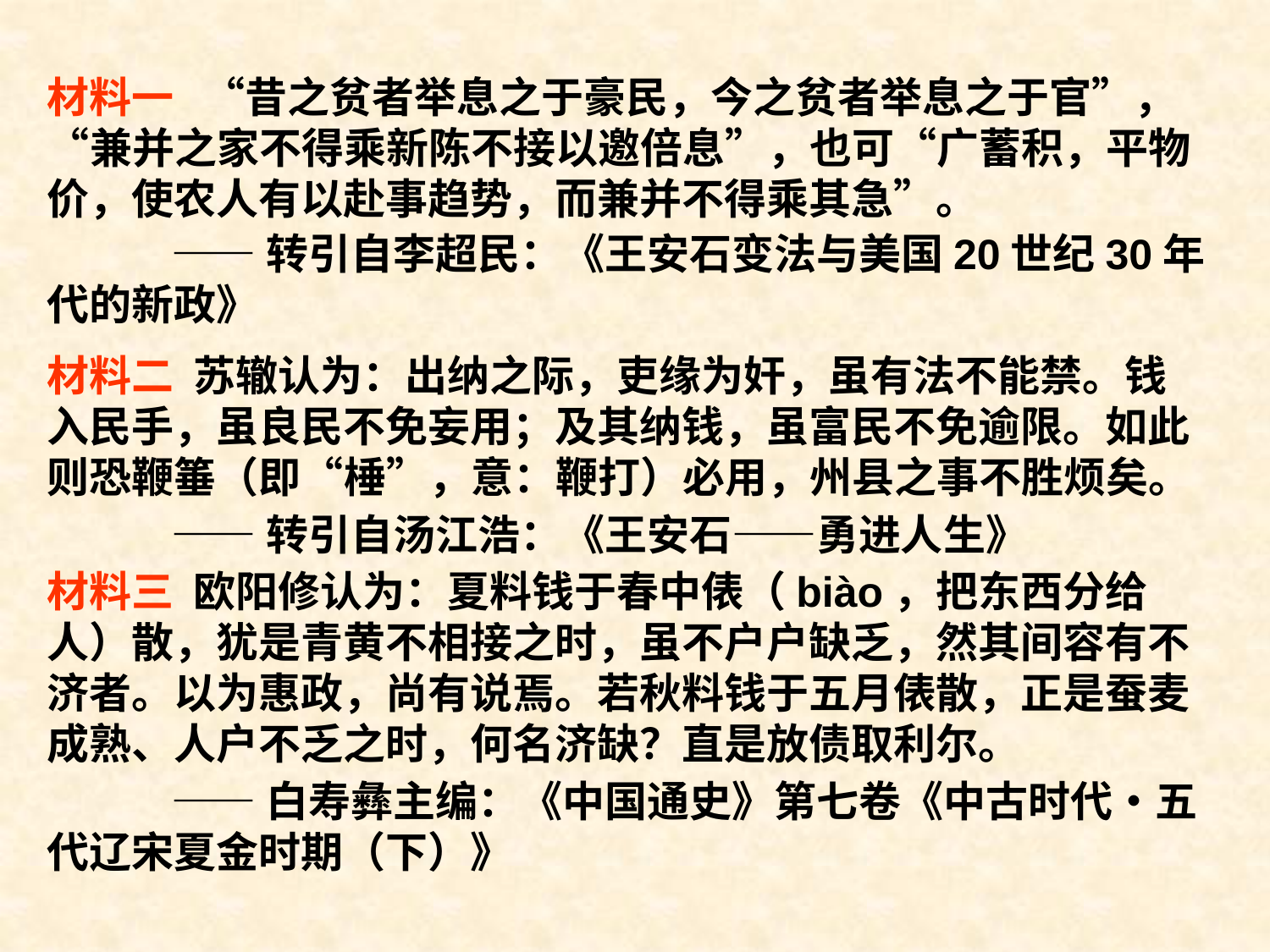

材料一   “昔之贫者举息之于豪民，今之贫者举息之于官”，“兼并之家不得乘新陈不接以邀倍息”，也可“广蓄积，平物价，使农人有以赴事趋势，而兼并不得乘其急”。
             ——转引自李超民：《王安石变法与美国20世纪30年代的新政》
材料二  苏辙认为：出纳之际，吏缘为奸，虽有法不能禁。钱入民手，虽良民不免妄用；及其纳钱，虽富民不免逾限。如此则恐鞭箠（即“棰”，意：鞭打）必用，州县之事不胜烦矣。
             ——转引自汤江浩：《王安石——勇进人生》
材料三  欧阳修认为：夏料钱于春中俵（biào，把东西分给人）散，犹是青黄不相接之时，虽不户户缺乏，然其间容有不济者。以为惠政，尚有说焉。若秋料钱于五月俵散，正是蚕麦成熟、人户不乏之时，何名济缺？直是放债取利尔。
             ——白寿彝主编：《中国通史》第七卷《中古时代•五代辽宋夏金时期（下）》